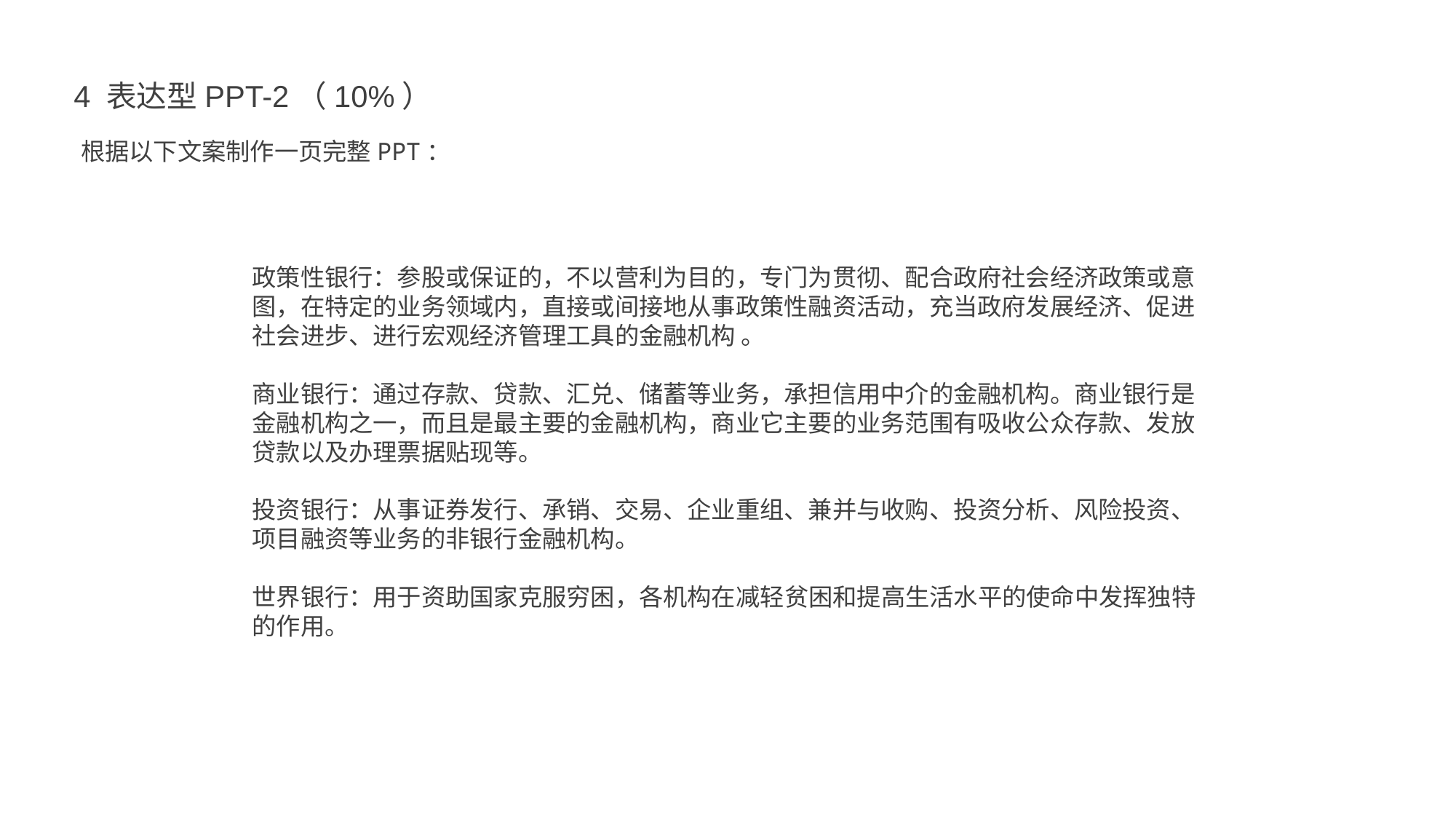

4 表达型PPT-2（10%）
根据以下文案制作一页完整PPT：
政策性银行：参股或保证的，不以营利为目的，专门为贯彻、配合政府社会经济政策或意图，在特定的业务领域内，直接或间接地从事政策性融资活动，充当政府发展经济、促进社会进步、进行宏观经济管理工具的金融机构 。

商业银行：通过存款、贷款、汇兑、储蓄等业务，承担信用中介的金融机构。商业银行是金融机构之一，而且是最主要的金融机构，商业它主要的业务范围有吸收公众存款、发放贷款以及办理票据贴现等。

投资银行：从事证券发行、承销、交易、企业重组、兼并与收购、投资分析、风险投资、项目融资等业务的非银行金融机构。

世界银行：用于资助国家克服穷困，各机构在减轻贫困和提高生活水平的使命中发挥独特的作用。